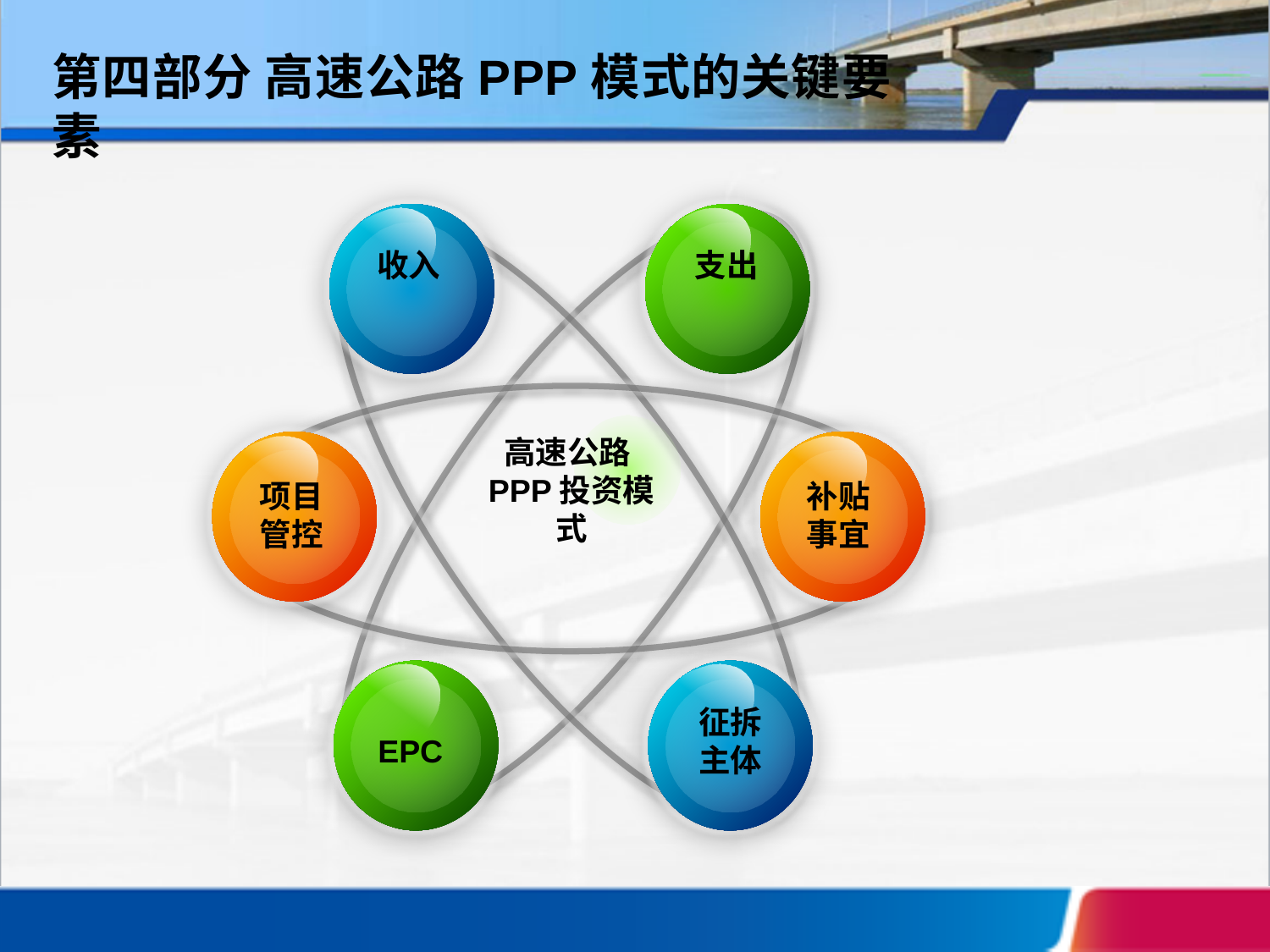

第四部分 高速公路PPP模式的关键要素

支出
收入

项目
管控
补贴
事宜

征拆
主体
EPC

高速公路PPP投资模式